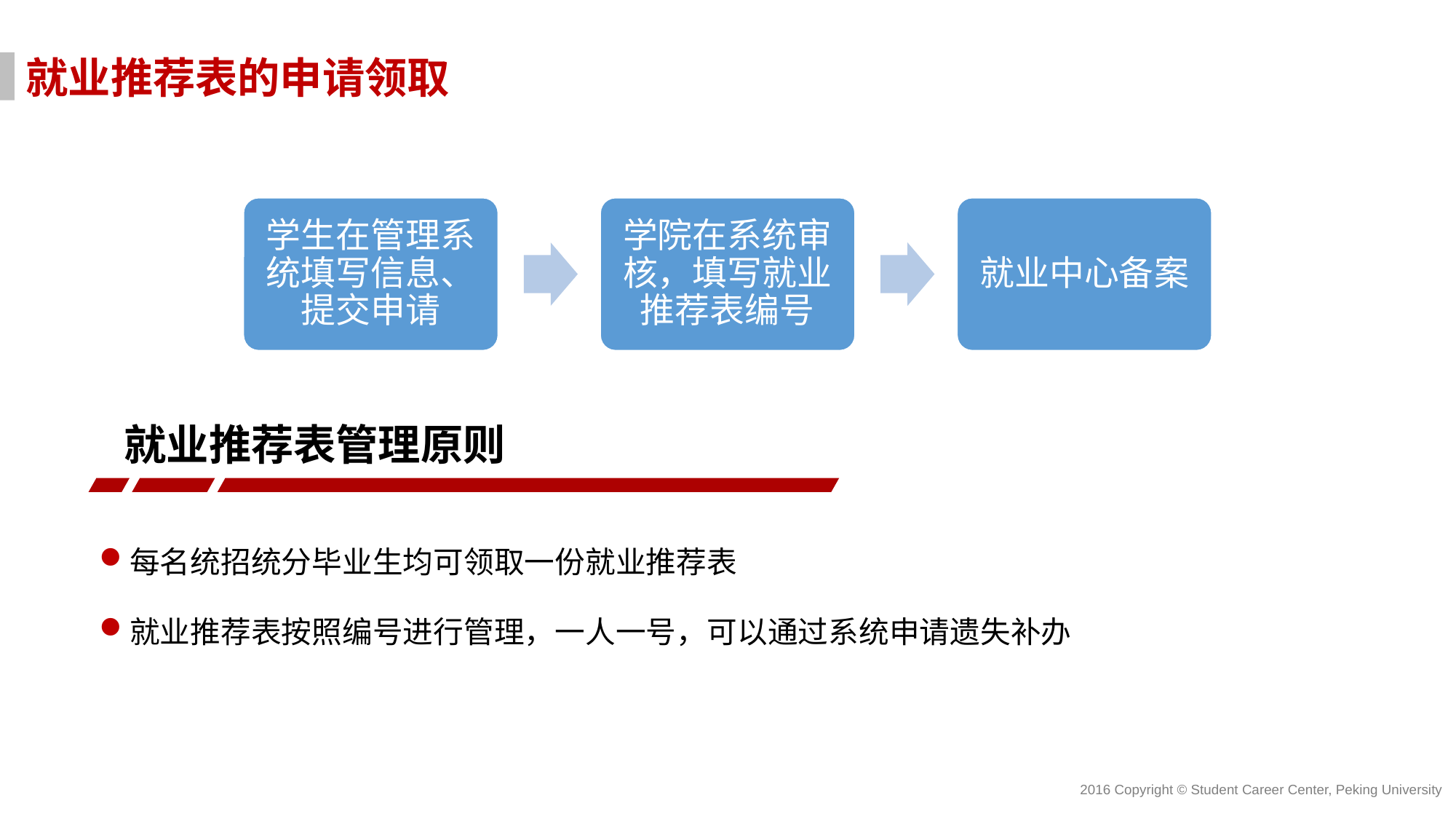

学生在管理系统填写信息、提交申请

学院在系统审核，填写就业推荐表编号

就业中心备案
就业推荐表的申请领取

就业推荐表管理原则

每名统招统分毕业生均可领取一份就业推荐表
就业推荐表按照编号进行管理，一人一号，可以通过系统申请遗失补办
2016 Copyright © Student Career Center, Peking University